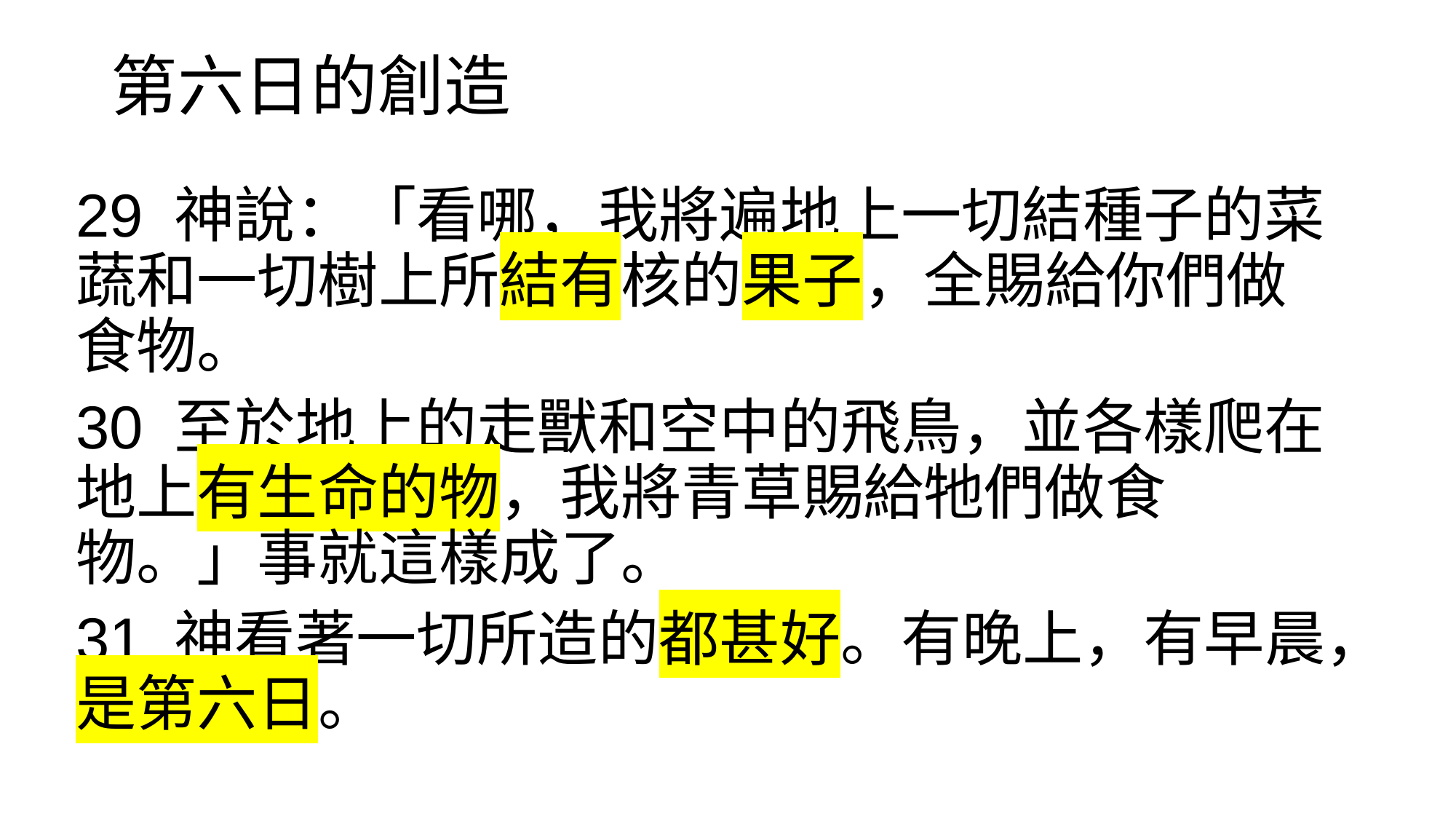

# 第六日的創造
29 神說：「看哪，我將遍地上一切結種子的菜蔬和一切樹上所結有核的果子，全賜給你們做食物。
30 至於地上的走獸和空中的飛鳥，並各樣爬在地上有生命的物，我將青草賜給牠們做食物。」事就這樣成了。
31 神看著一切所造的都甚好。有晚上，有早晨，是第六日。